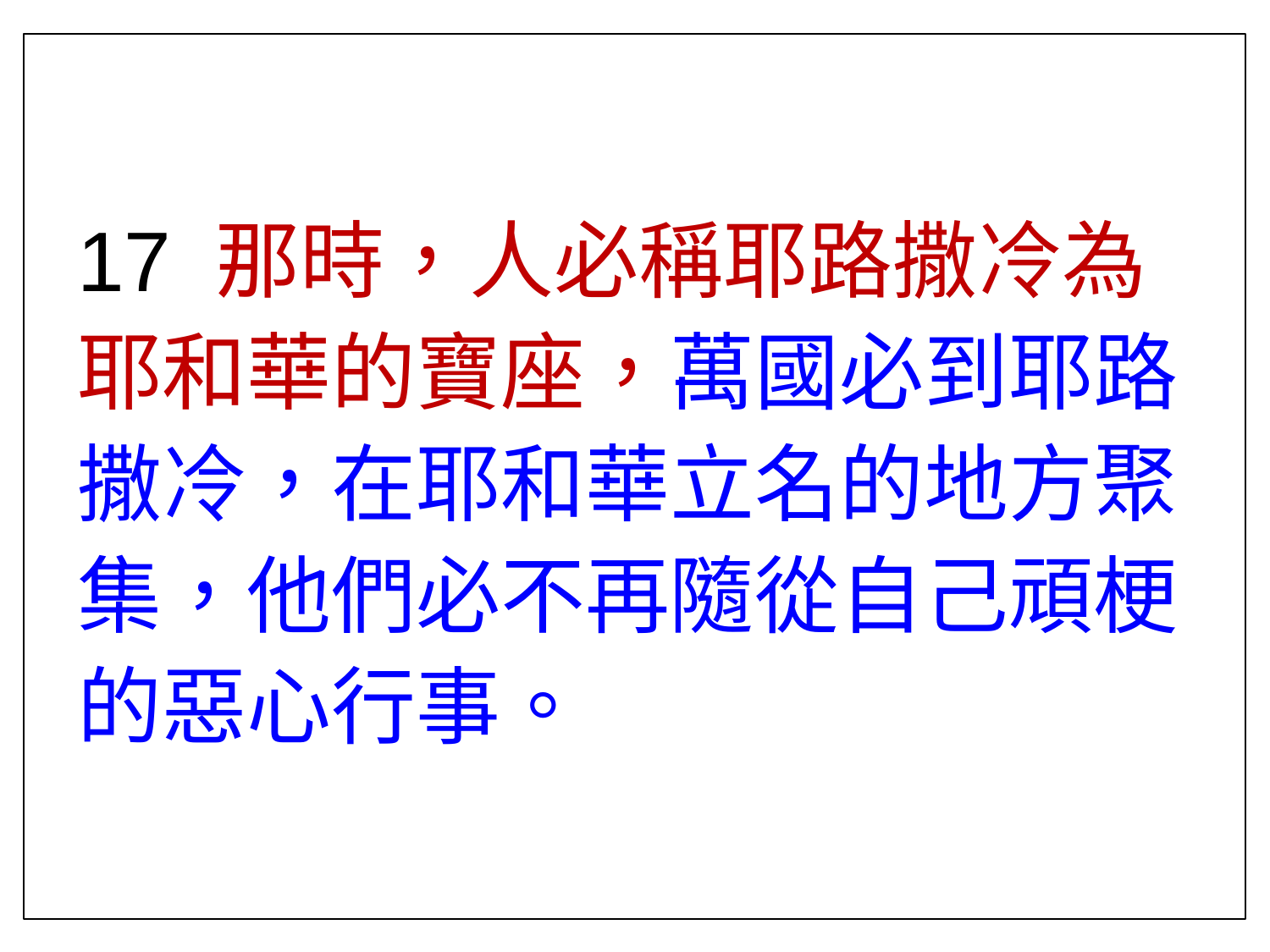

17 那時，人必稱耶路撒冷為耶和華的寶座，萬國必到耶路撒冷，在耶和華立名的地方聚集，他們必不再隨從自己頑梗的惡心行事。